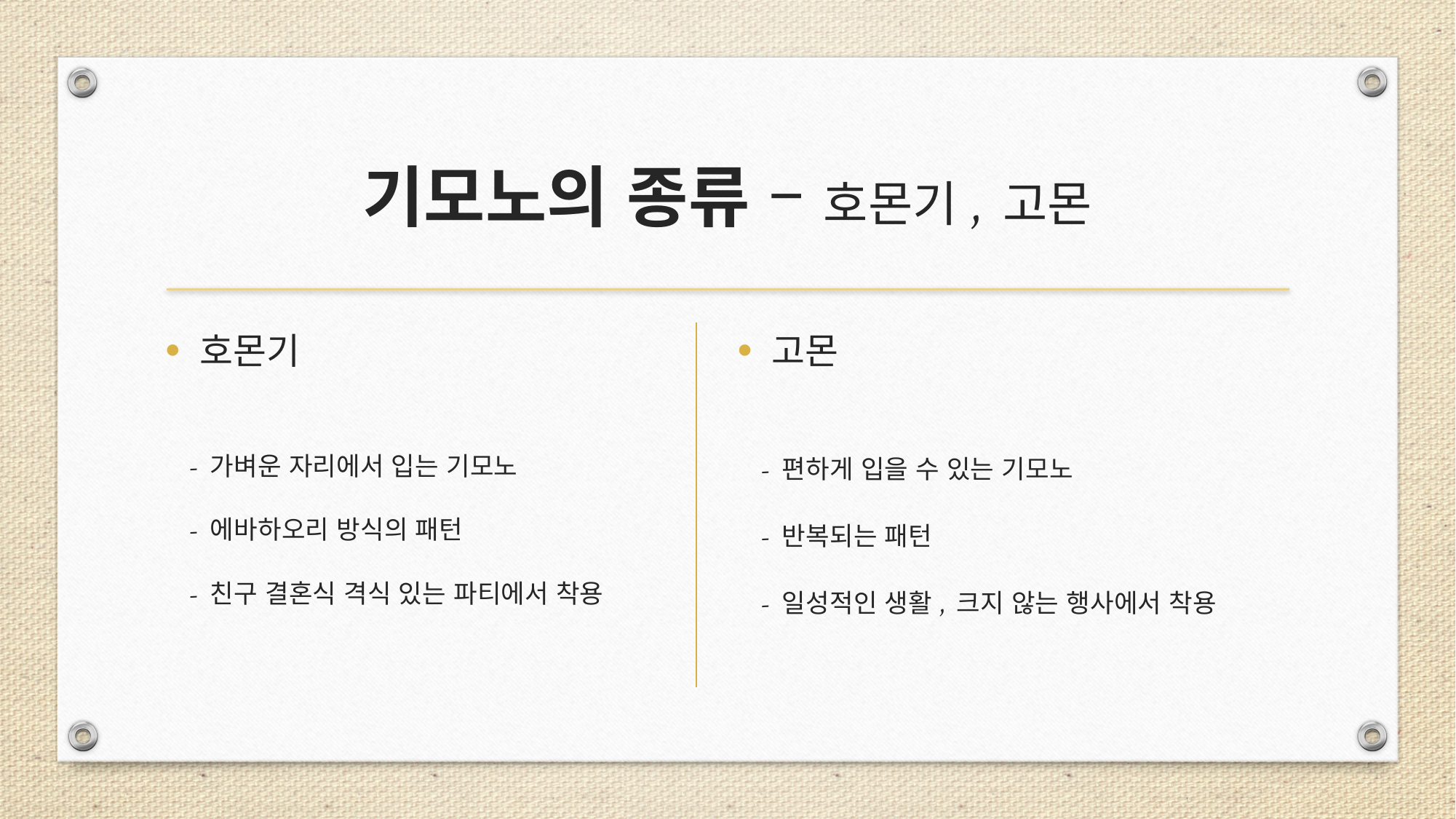

# 기모노의 종류 – 호몬기, 고몬
호몬기

    - 가벼운 자리에서 입는 기모노
    - 에바하오리 방식의 패턴
    - 친구 결혼식 격식 있는 파티에서 착용
고몬

    - 편하게 입을 수 있는 기모노
    - 반복되는 패턴
    - 일성적인 생활, 크지 않는 행사에서 착용